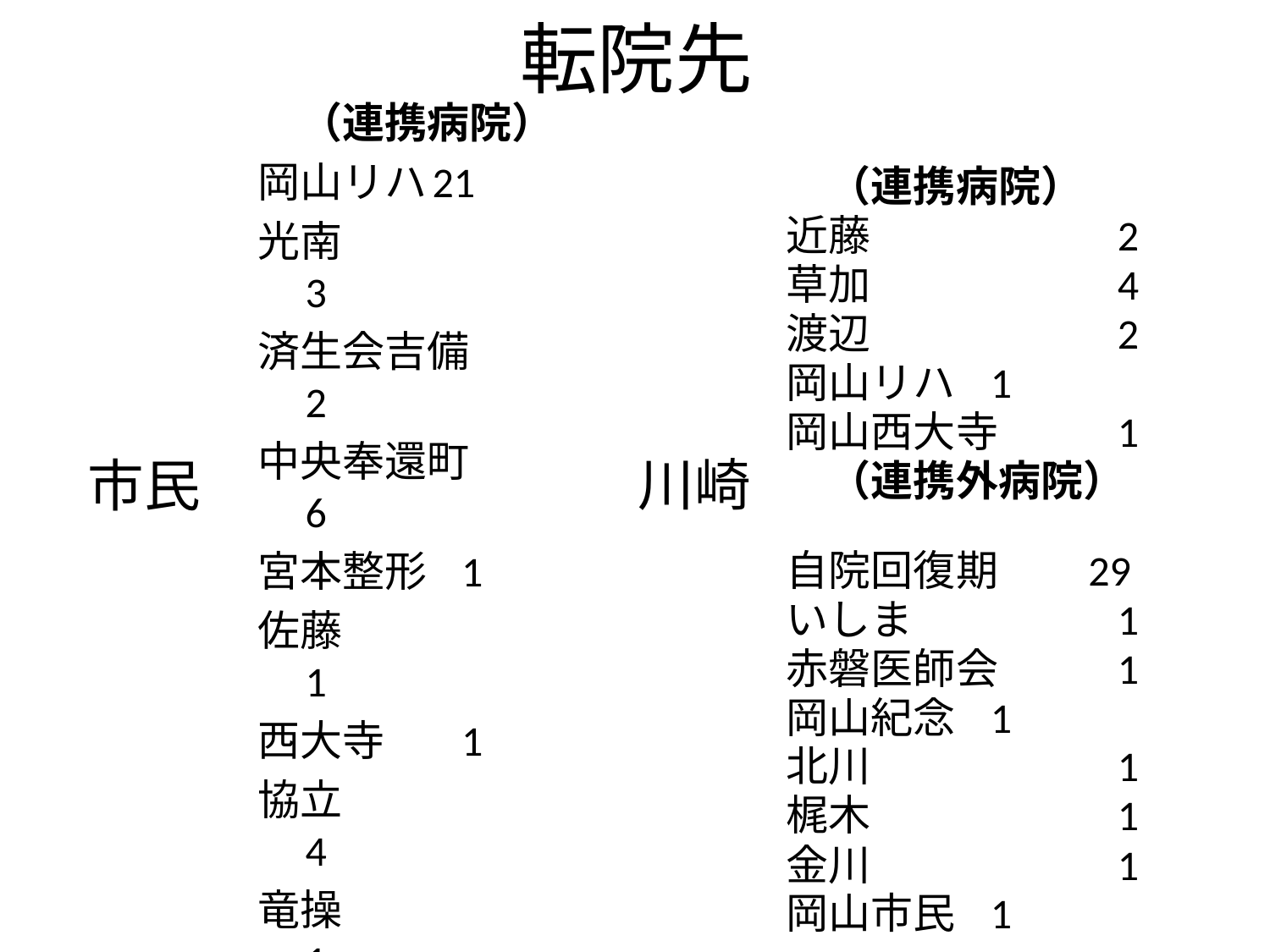

# 転院先
　（連携病院）
岡山リハ	21
光南		  3
済生会吉備	  2
中央奉還町	  6
宮本整形	  1
佐藤		  1
西大寺	  1
協立		  4
竜操		  1
（連携外病院）
梶木		　1
博愛会	　1
福田総合	　1
　（連携病院）
近藤		  2
草加		  4
渡辺		  2
岡山リハ	  1
岡山西大寺  	  1
　（連携外病院）
自院回復期	29
いしま		  1
赤磐医師会	  1
岡山紀念	  1
北川		  1
梶木		  1
金川		  1
岡山市民	  1
川崎
市民